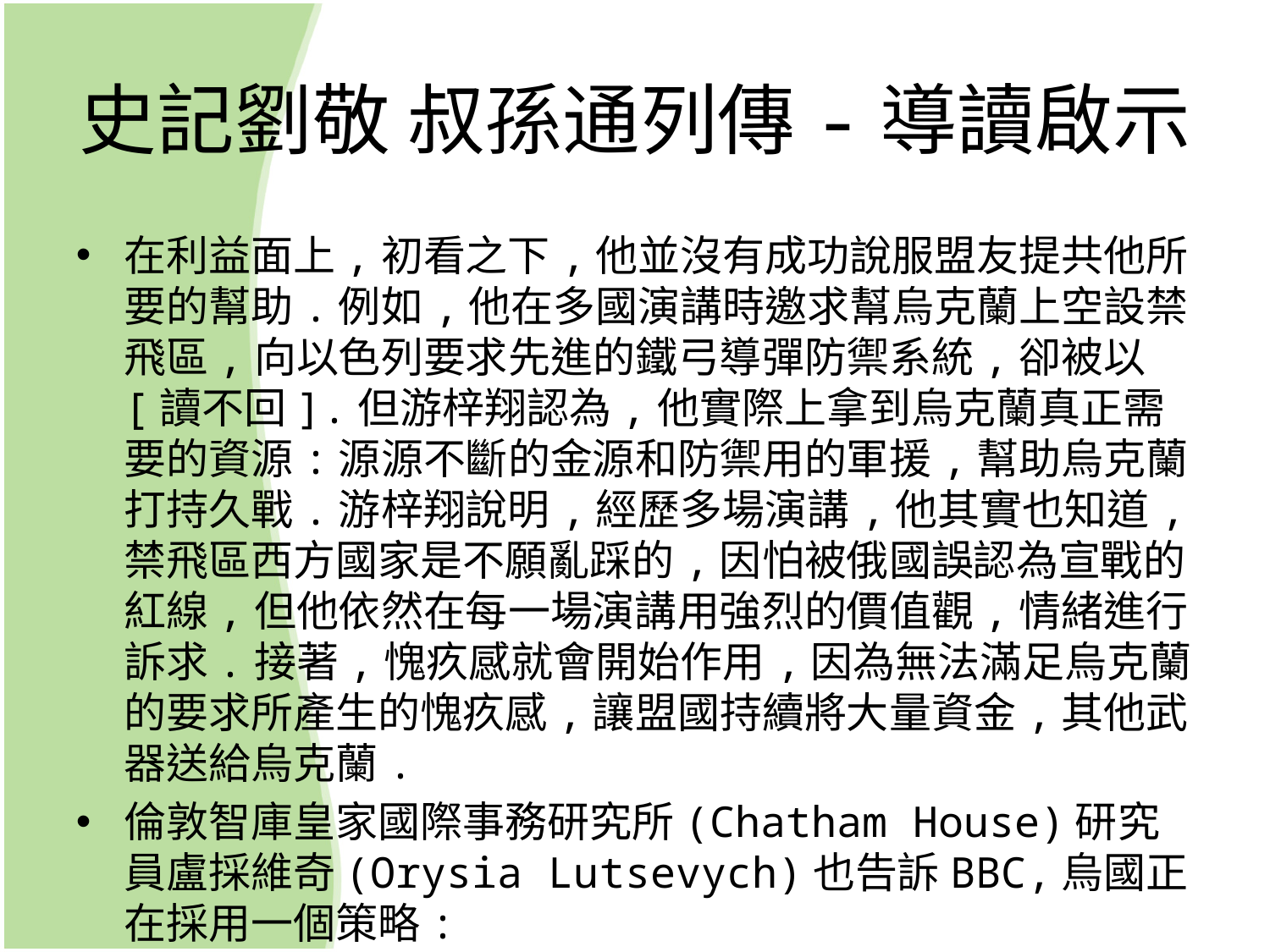

# 史記劉敬 叔孫通列傳-導讀啟示
在利益面上,初看之下,他並沒有成功說服盟友提共他所要的幫助.例如,他在多國演講時邀求幫烏克蘭上空設禁飛區,向以色列要求先進的鐵弓導彈防禦系統,卻被以[讀不回].但游梓翔認為,他實際上拿到烏克蘭真正需要的資源:源源不斷的金源和防禦用的軍援,幫助烏克蘭打持久戰.游梓翔說明,經歷多場演講,他其實也知道,禁飛區西方國家是不願亂踩的,因怕被俄國誤認為宣戰的紅線,但他依然在每一場演講用強烈的價值觀,情緒進行訴求.接著,愧疚感就會開始作用,因為無法滿足烏克蘭的要求所產生的愧疚感,讓盟國持續將大量資金,其他武器送給烏克蘭.
倫敦智庫皇家國際事務研究所(Chatham House)研究員盧採維奇(Orysia Lutsevych)也告訴BBC,烏國正在採用一個策略: